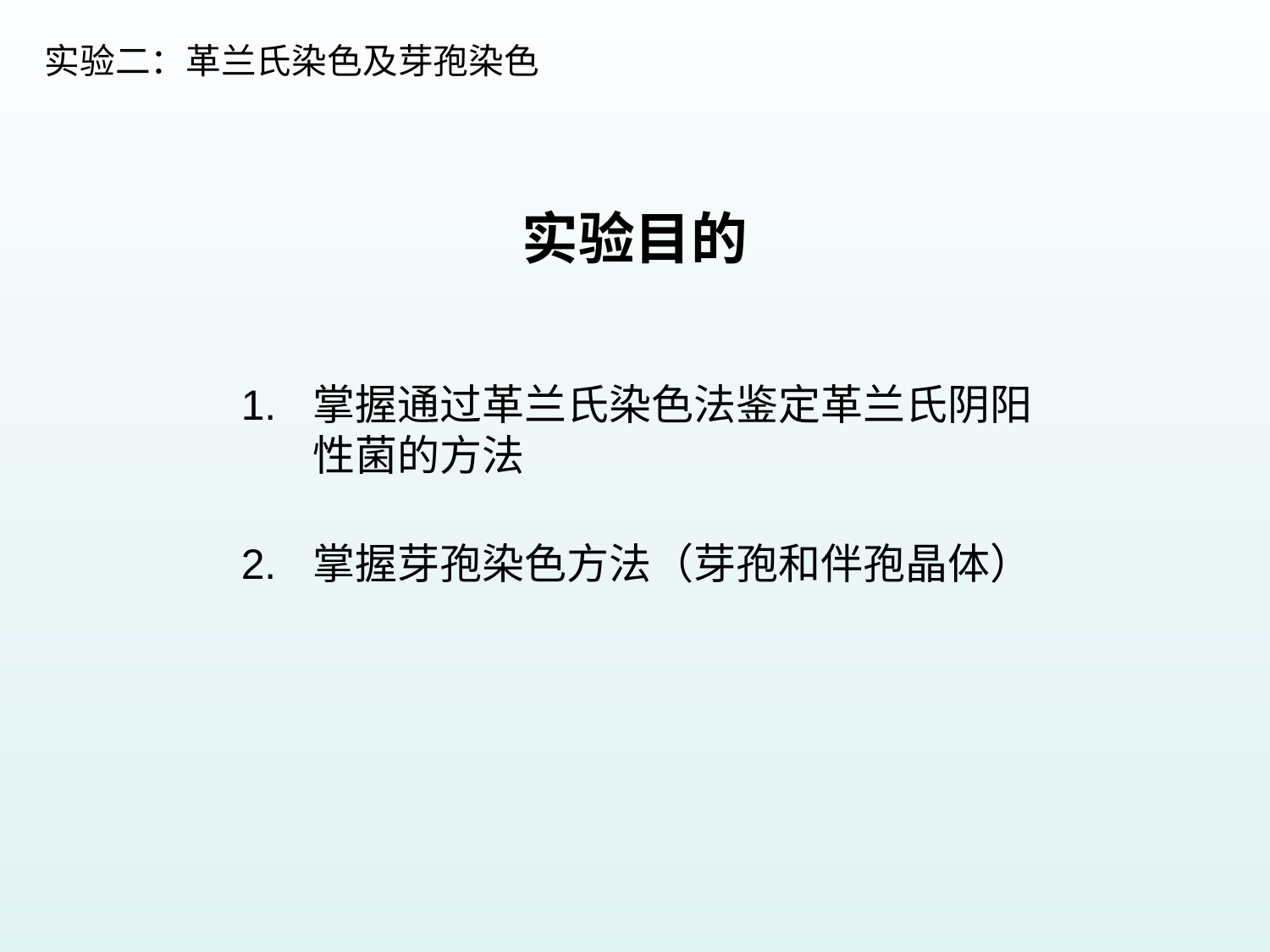

实验二：革兰氏染色及芽孢染色
# 实验目的
掌握通过革兰氏染色法鉴定革兰氏阴阳性菌的方法

掌握芽孢染色方法（芽孢和伴孢晶体）